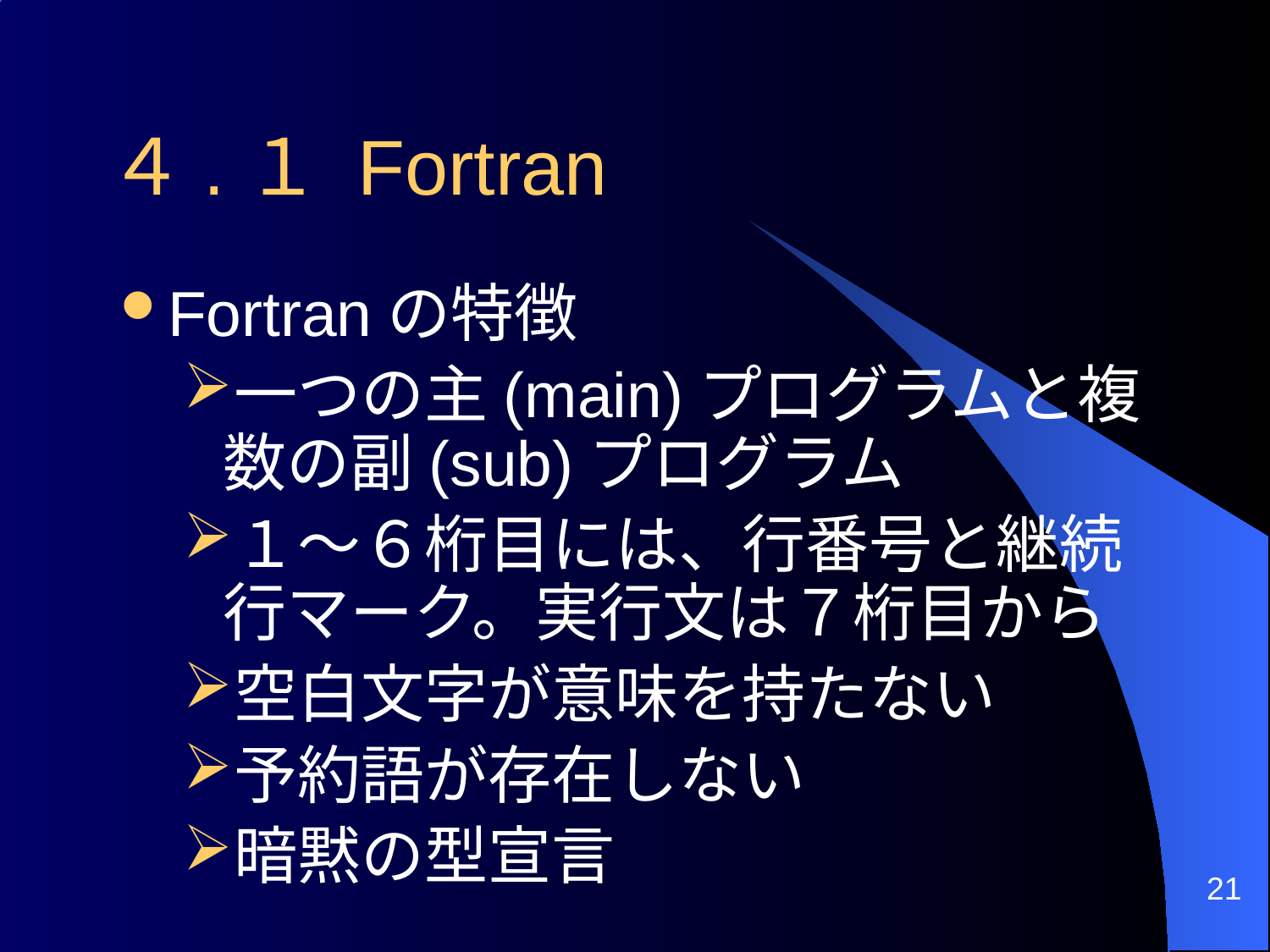

# ４.１ Fortran
Fortranの特徴
一つの主(main)プログラムと複数の副(sub)プログラム
１～６桁目には、行番号と継続行マーク。実行文は７桁目から
空白文字が意味を持たない
予約語が存在しない
暗黙の型宣言
21